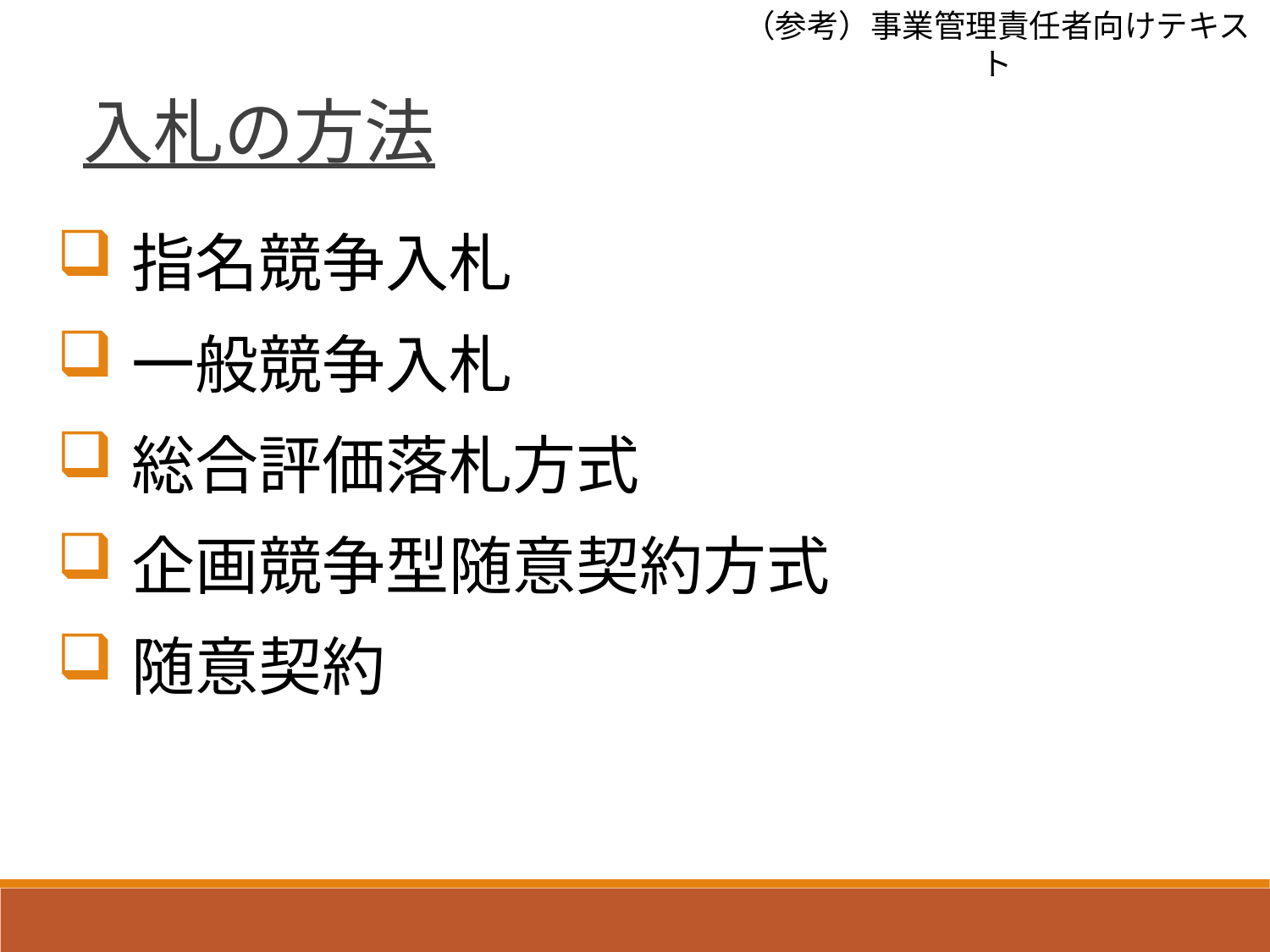

（参考）事業管理責任者向けテキスト

　入札の方法
指名競争入札
一般競争入札
総合評価落札方式
企画競争型随意契約方式
随意契約